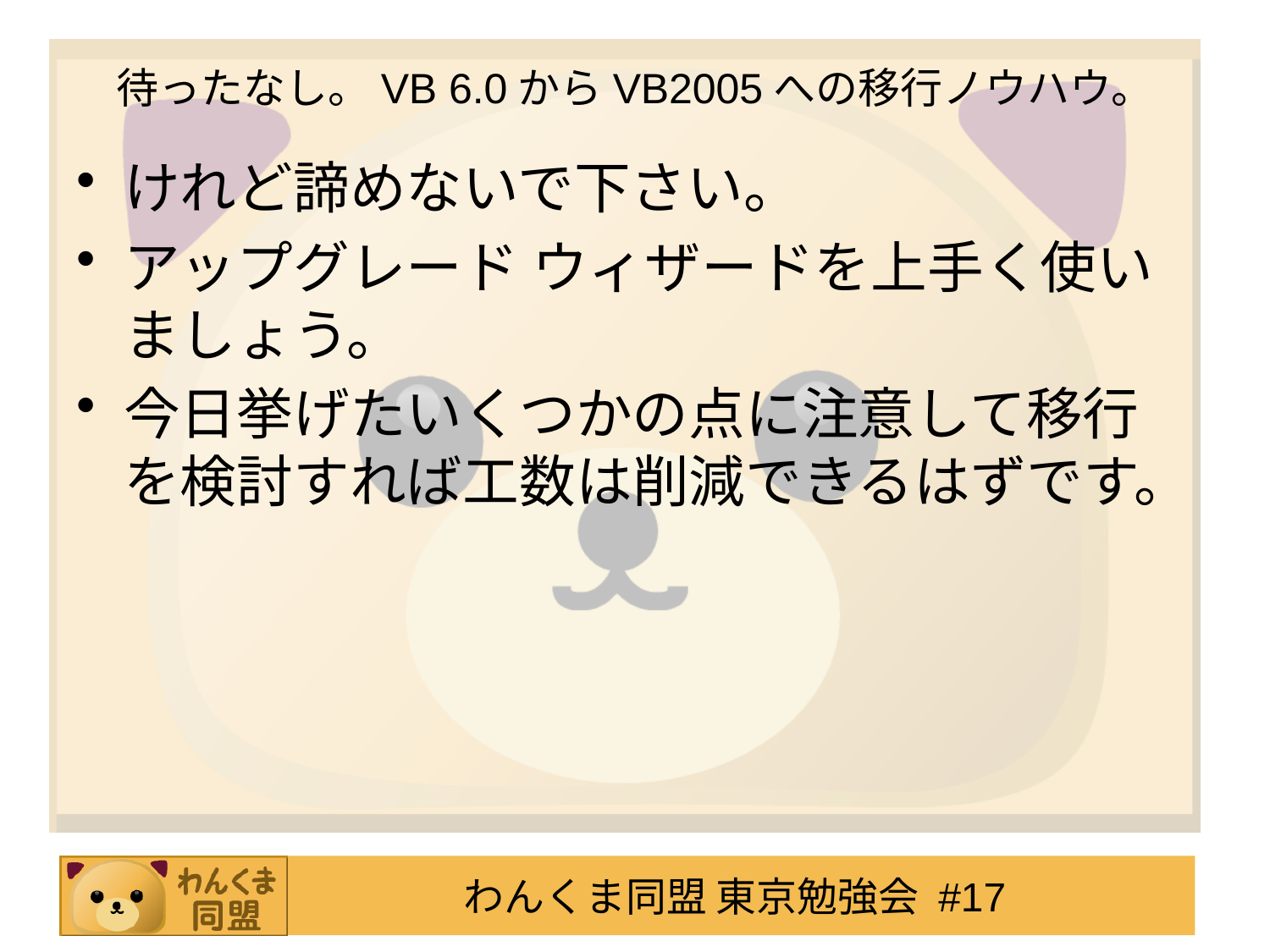

# 待ったなし。VB 6.0からVB2005への移行ノウハウ。
けれど諦めないで下さい。
アップグレード ウィザードを上手く使いましょう。
今日挙げたいくつかの点に注意して移行を検討すれば工数は削減できるはずです。